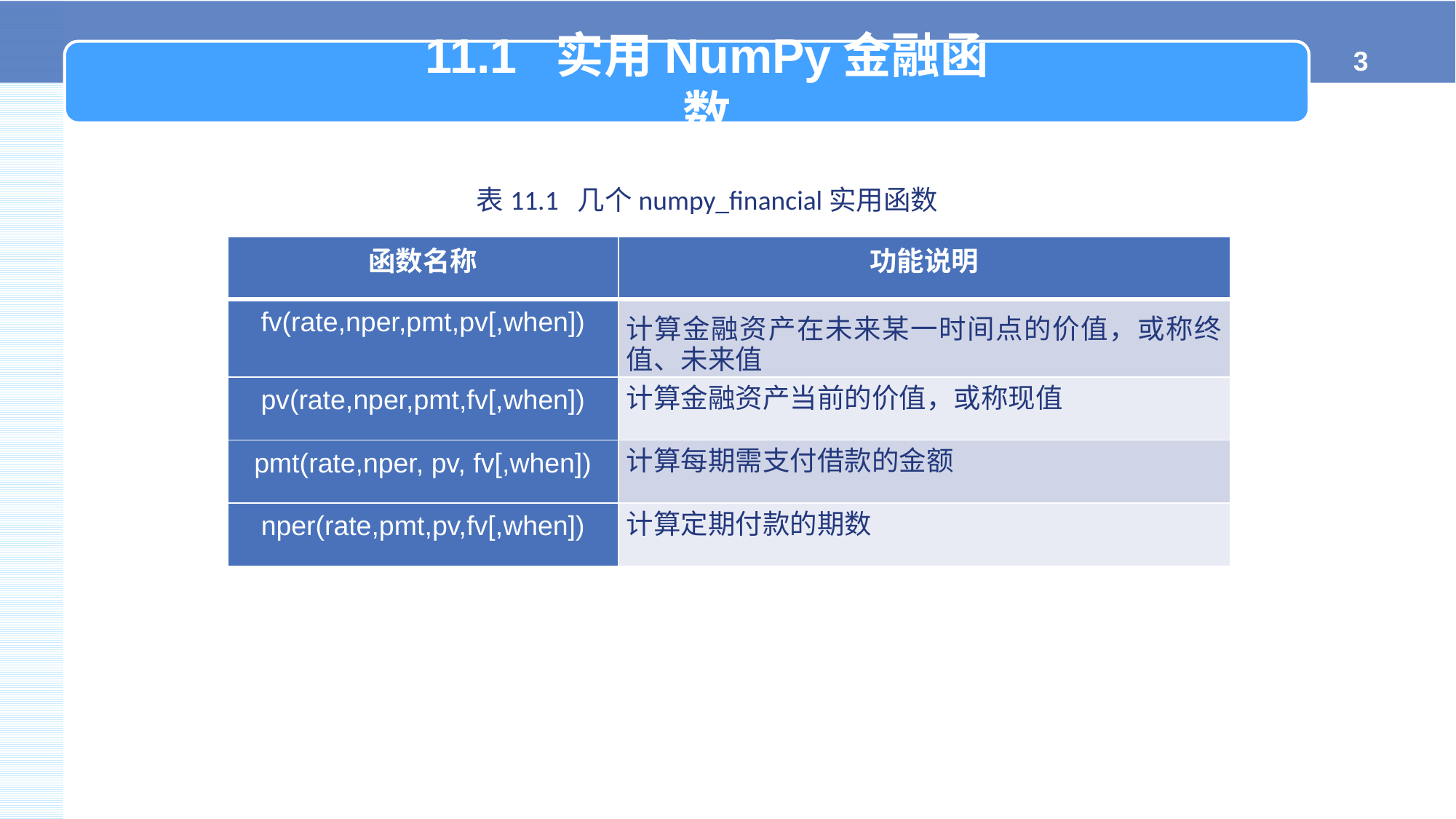

11.1  实用NumPy金融函数
表11.1  几个numpy_financial实用函数
| 函数名称 | 功能说明 |
| --- | --- |
| fv(rate,nper,pmt,pv[,when]) | 计算金融资产在未来某一时间点的价值，或称终值、未来值 |
| pv(rate,nper,pmt,fv[,when]) | 计算金融资产当前的价值，或称现值 |
| pmt(rate,nper, pv, fv[,when]) | 计算每期需支付借款的金额 |
| nper(rate,pmt,pv,fv[,when]) | 计算定期付款的期数 |